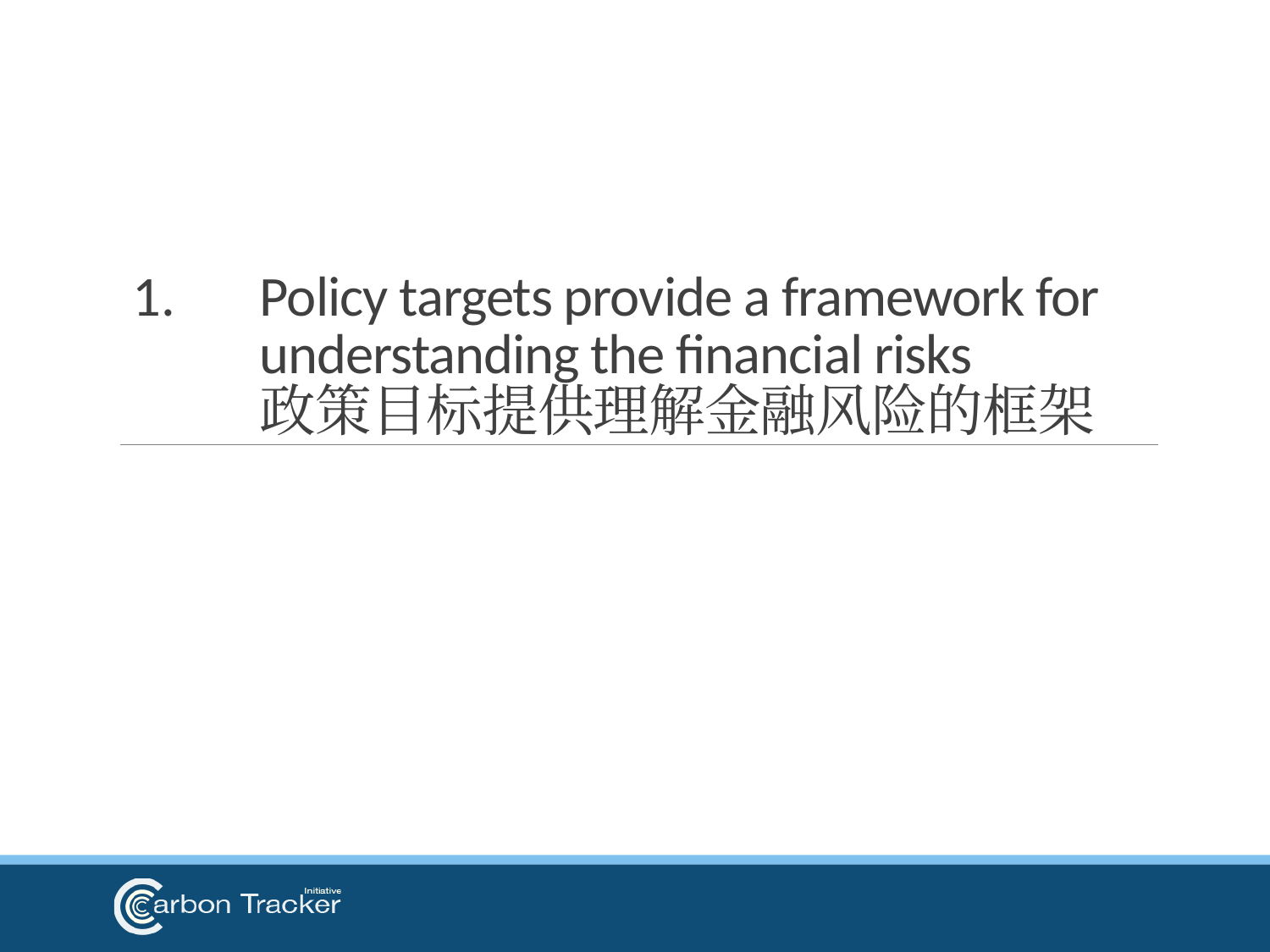

# Policy targets provide a framework for understanding the financial risks 政策目标提供理解金融风险的框架